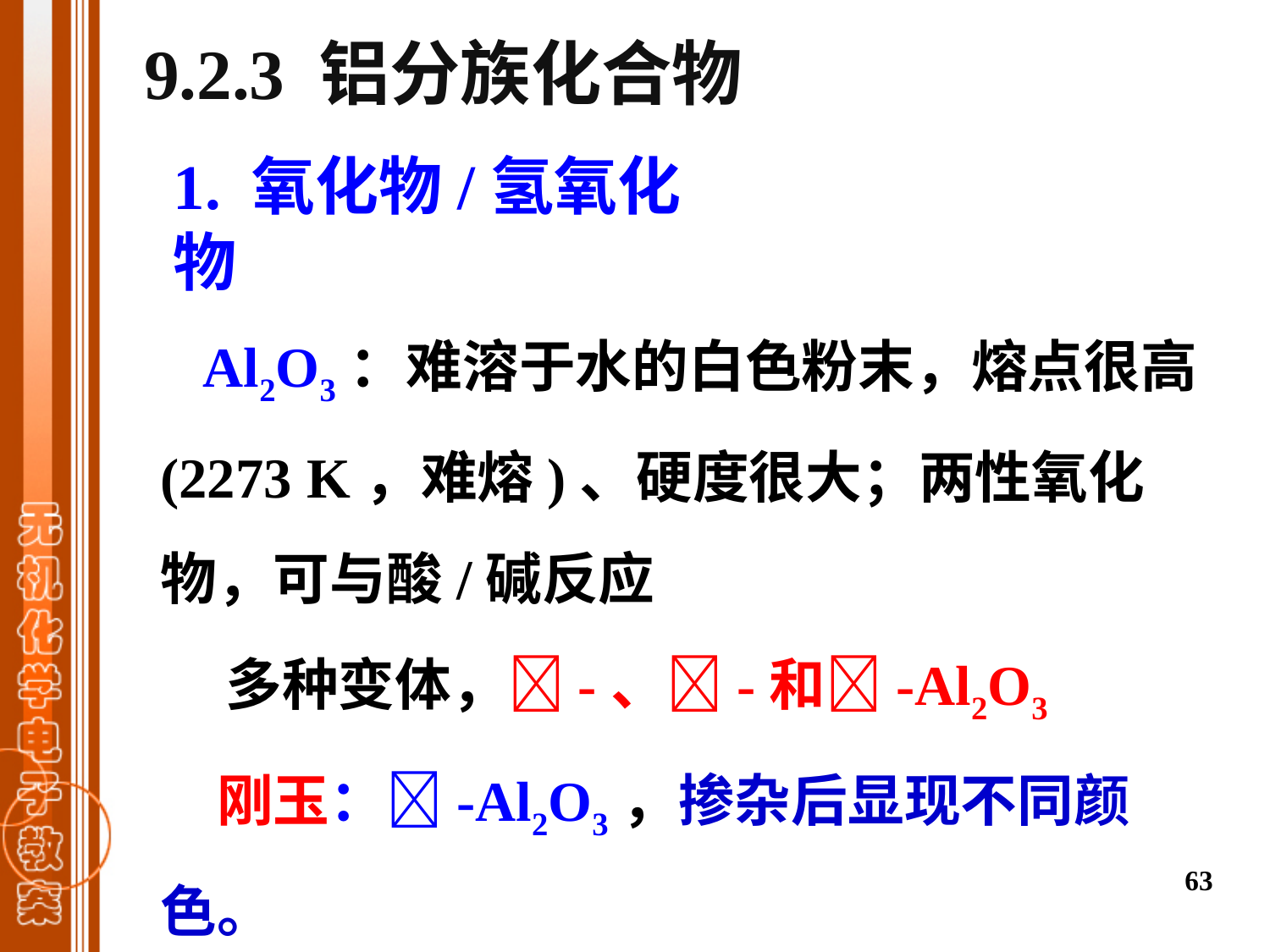

9.2.3 铝分族化合物
1. 氧化物/氢氧化物
   Al2O3：难溶于水的白色粉末，熔点很高(2273 K，难熔)、硬度很大；两性氧化物，可与酸/碱反应
    多种变体，α-、β-和γ-Al2O3
　刚玉：α-Al2O3，掺杂后显现不同颜色。
63